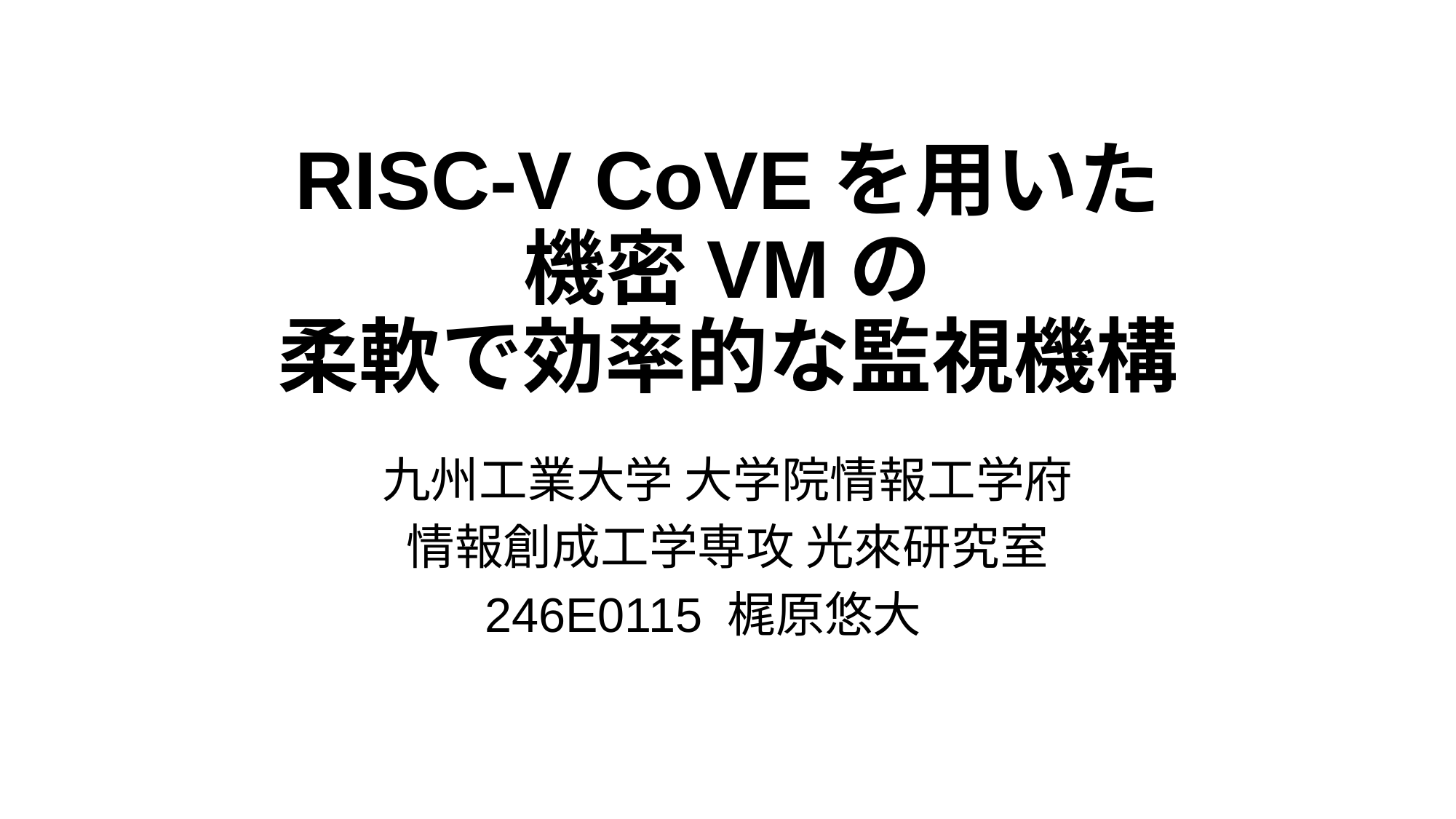

# RISC-V CoVEを用いた 機密VMの 柔軟で効率的な監視機構
九州工業大学 大学院情報工学府
情報創成工学専攻 光來研究室
246E0115 梶原悠大